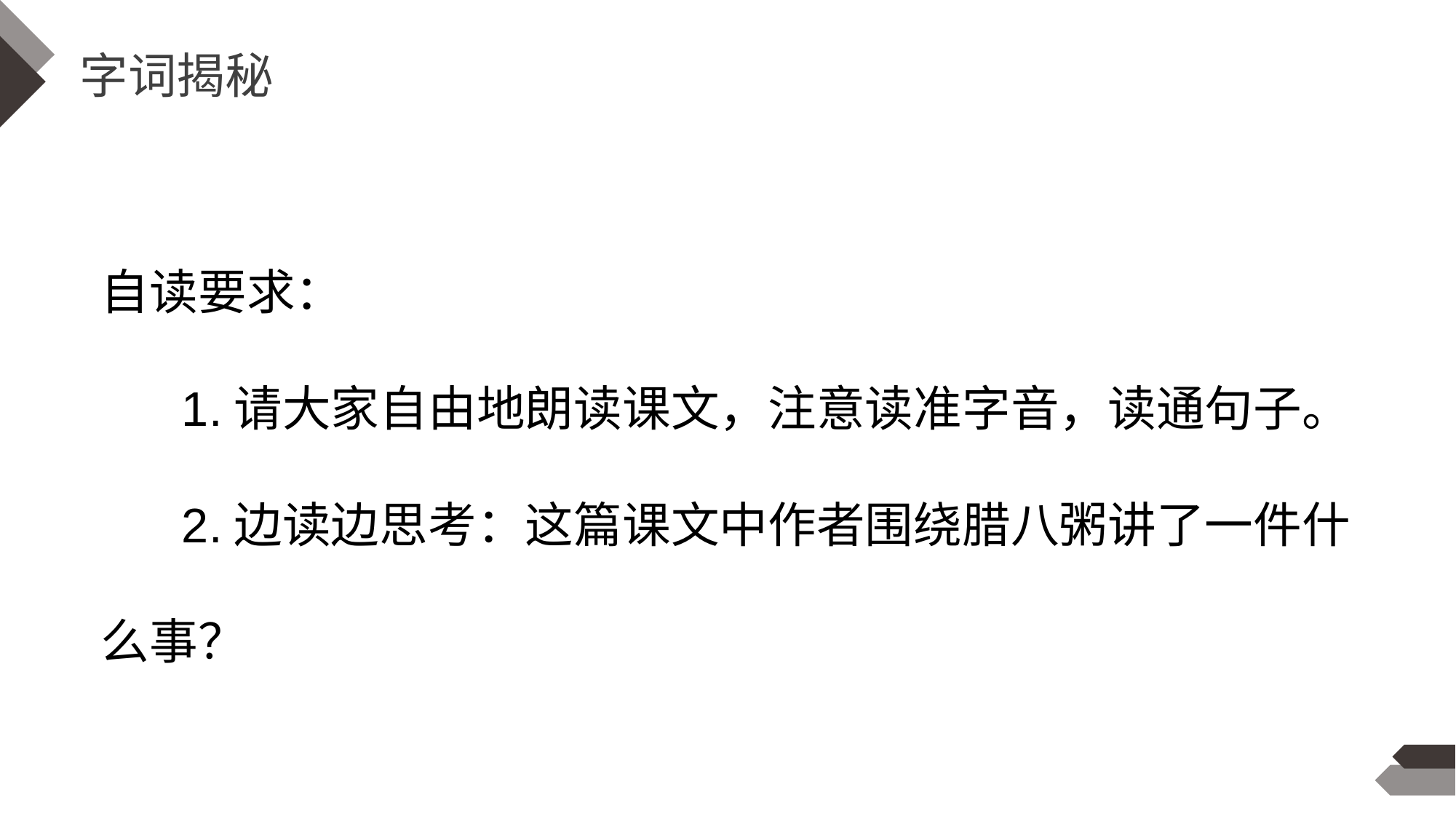

字词揭秘
自读要求：
      1.请大家自由地朗读课文，注意读准字音，读通句子。
      2.边读边思考：这篇课文中作者围绕腊八粥讲了一件什么事？